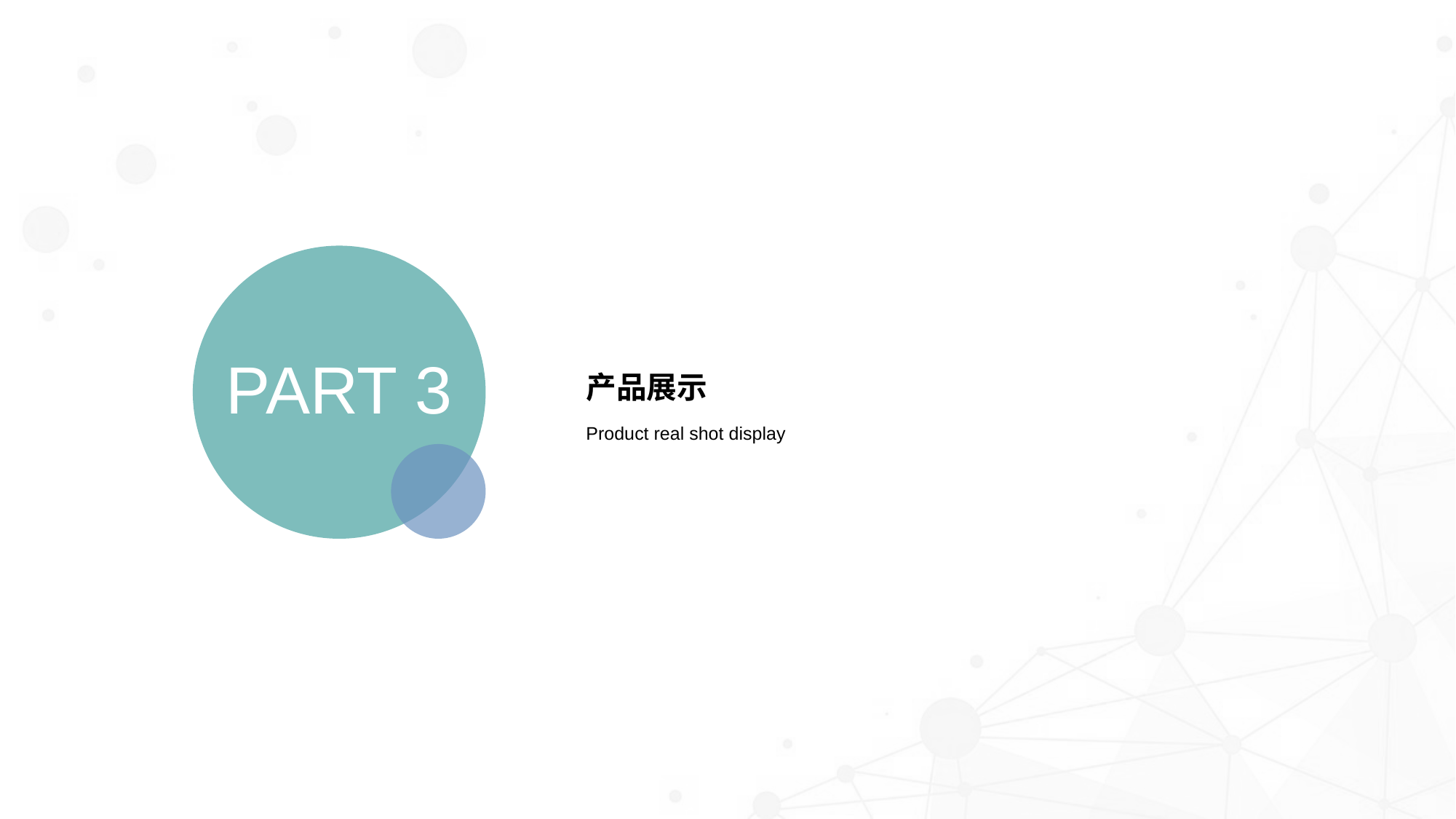

PART 3
产品展示
Product real shot display